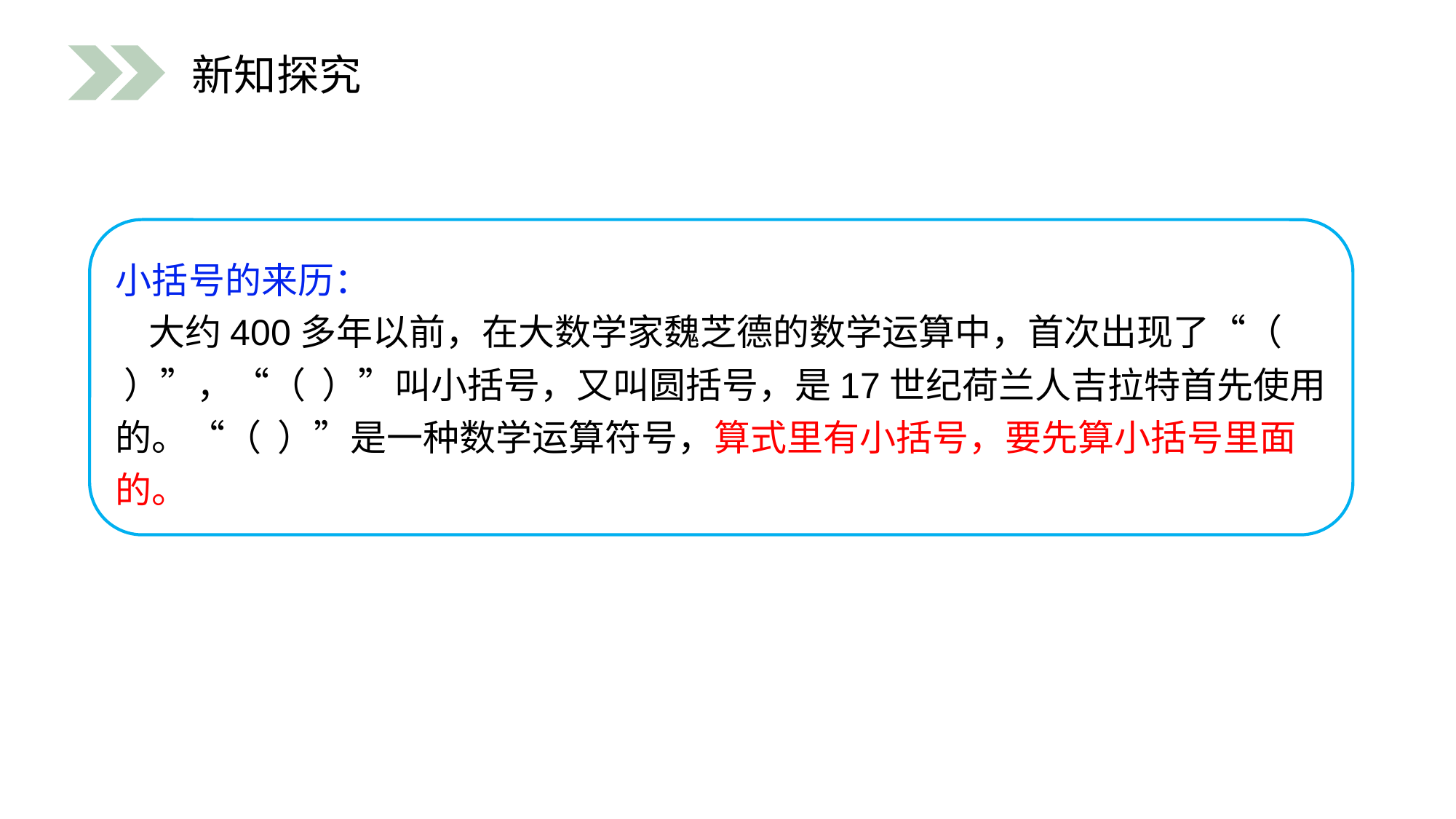

新知探究
小括号的来历：
   大约400多年以前，在大数学家魏芝德的数学运算中，首次出现了“（  ）”，“（  ）”叫小括号，又叫圆括号，是17世纪荷兰人吉拉特首先使用的。“（  ）”是一种数学运算符号，算式里有小括号，要先算小括号里面的。